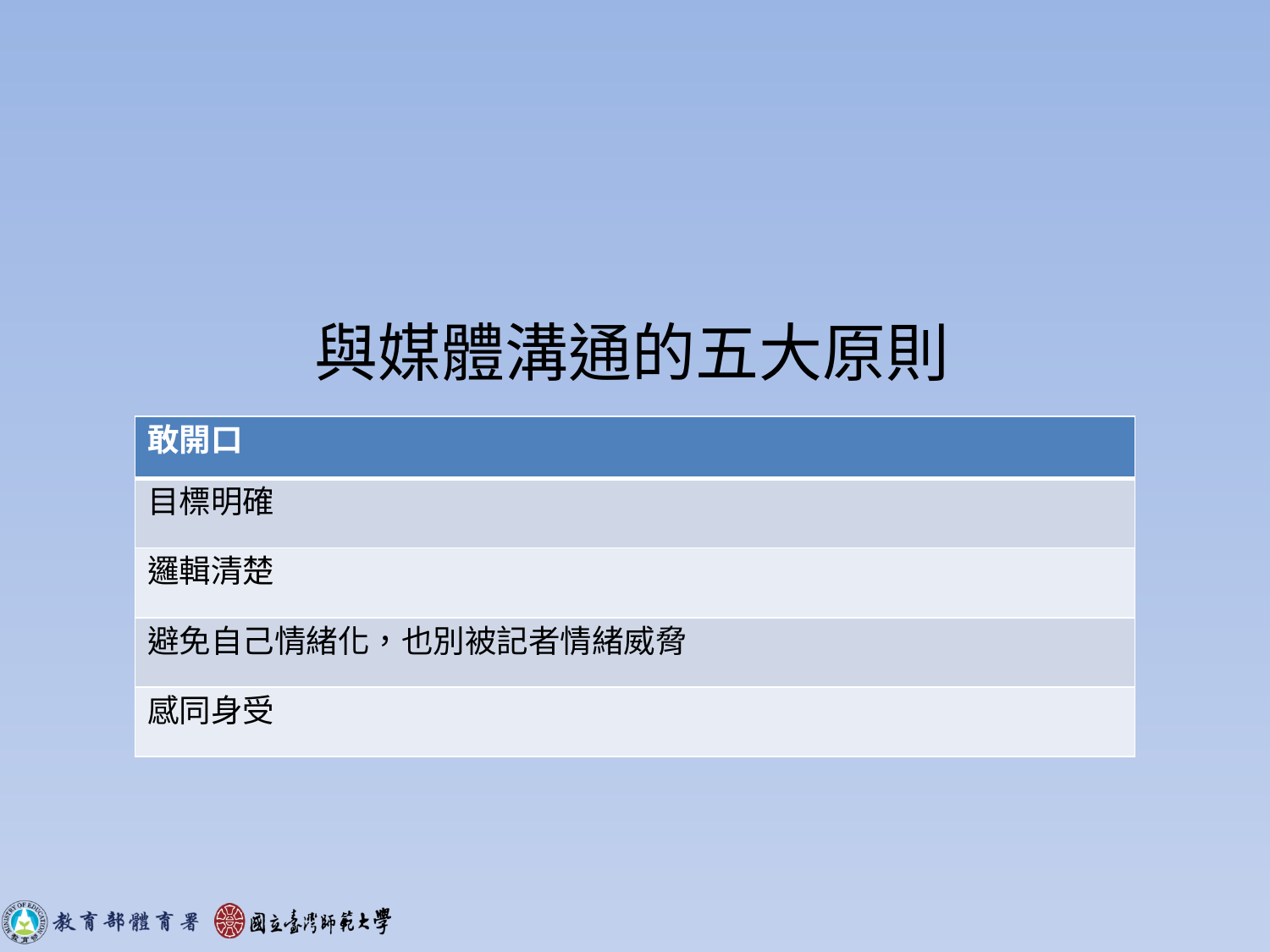

#
與媒體溝通的五大原則
| 敢開口 |
| --- |
| 目標明確 |
| 邏輯清楚 |
| 避免自己情緒化，也別被記者情緒威脅 |
| 感同身受 |